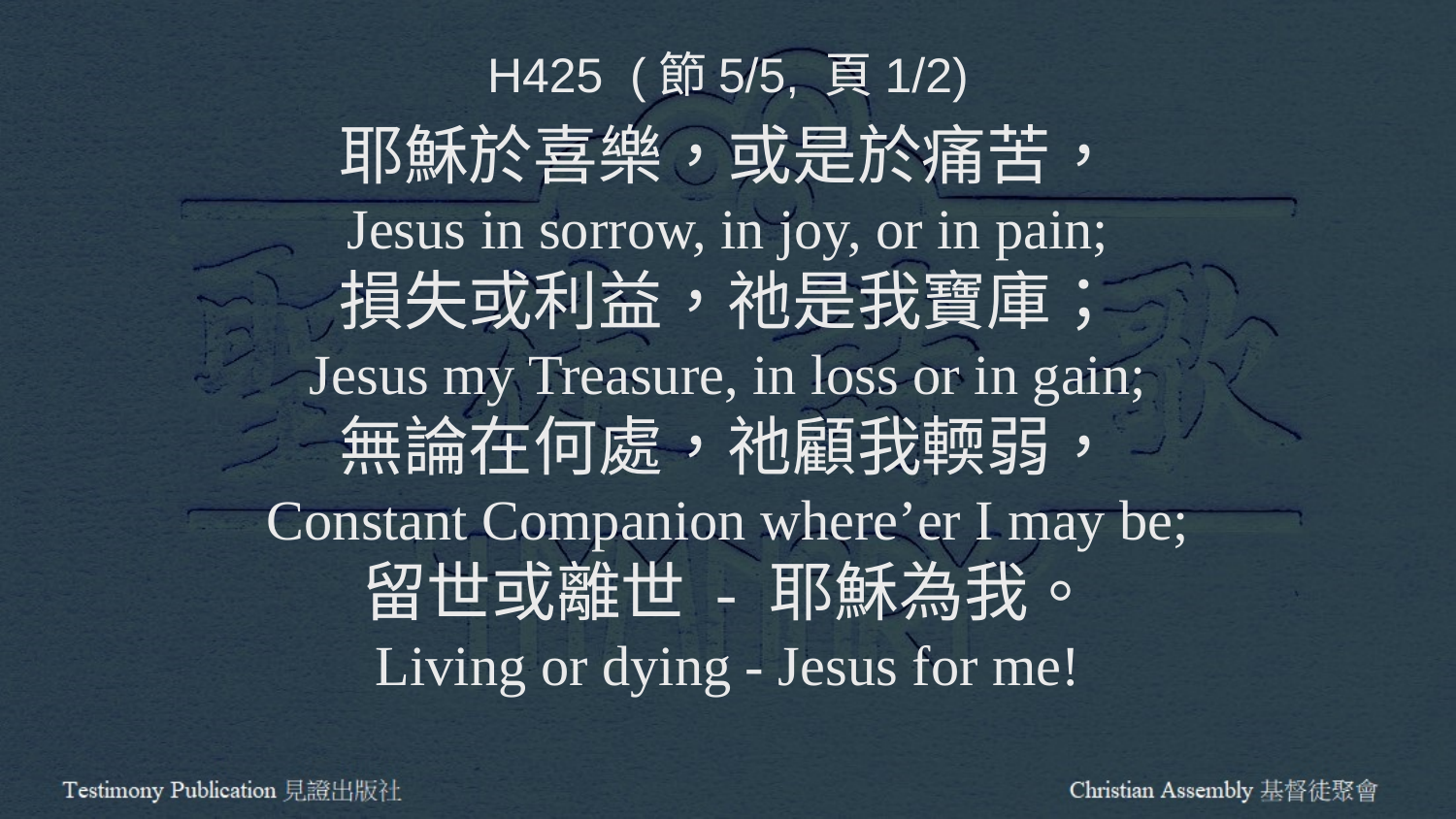

H425  (節5/5, 頁1/2)
耶穌於喜樂，或是於痛苦，
Jesus in sorrow, in joy, or in pain;
損失或利益，祂是我寶庫；
Jesus my Treasure, in loss or in gain;
無論在何處，祂顧我輭弱，
Constant Companion where’er I may be;
留世或離世 - 耶穌為我。
Living or dying - Jesus for me!